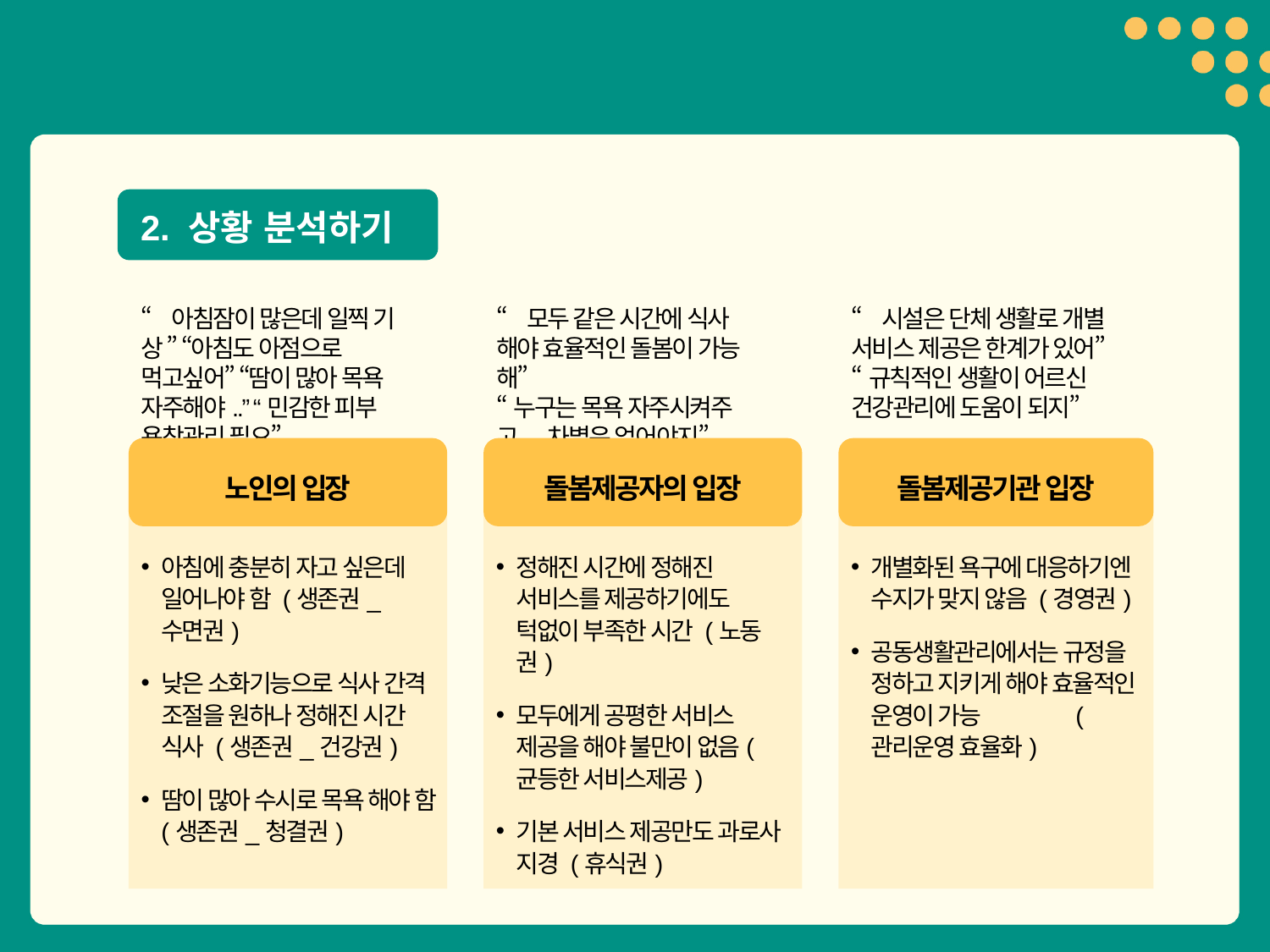

2. 상황 분석하기
“아침잠이 많은데 일찍 기상 ” “아침도 아점으로 먹고싶어” “땀이 많아 목욕 자주해야..” “민감한 피부 욕창관리 필요”
“모두 같은 시간에 식사 해야 효율적인 돌봄이 가능해”
“누구는 목욕 자주시켜주고.. 차별은 없어야지”
“시설은 단체 생활로 개별  서비스 제공은 한계가 있어”
“규칙적인 생활이 어르신 건강관리에 도움이 되지”
노인의 입장
돌봄제공자의 입장
돌봄제공기관 입장

아침에 충분히 자고 싶은데 일어나야 함 (생존권_수면권)
낮은 소화기능으로 식사 간격 조절을 원하나 정해진 시간  식사 (생존권_건강권)
땀이 많아 수시로 목욕 해야 함 (생존권_청결권)

정해진 시간에 정해진 서비스를 제공하기에도 턱없이 부족한 시간 (노동권)
모두에게 공평한 서비스 제공을 해야 불만이 없음(균등한 서비스제공)
기본 서비스 제공만도 과로사 지경 (휴식권)

개별화된 욕구에 대응하기엔 수지가 맞지 않음 (경영권)
공동생활관리에서는 규정을 정하고 지키게 해야 효율적인 운영이 가능                  (관리운영 효율화)

9